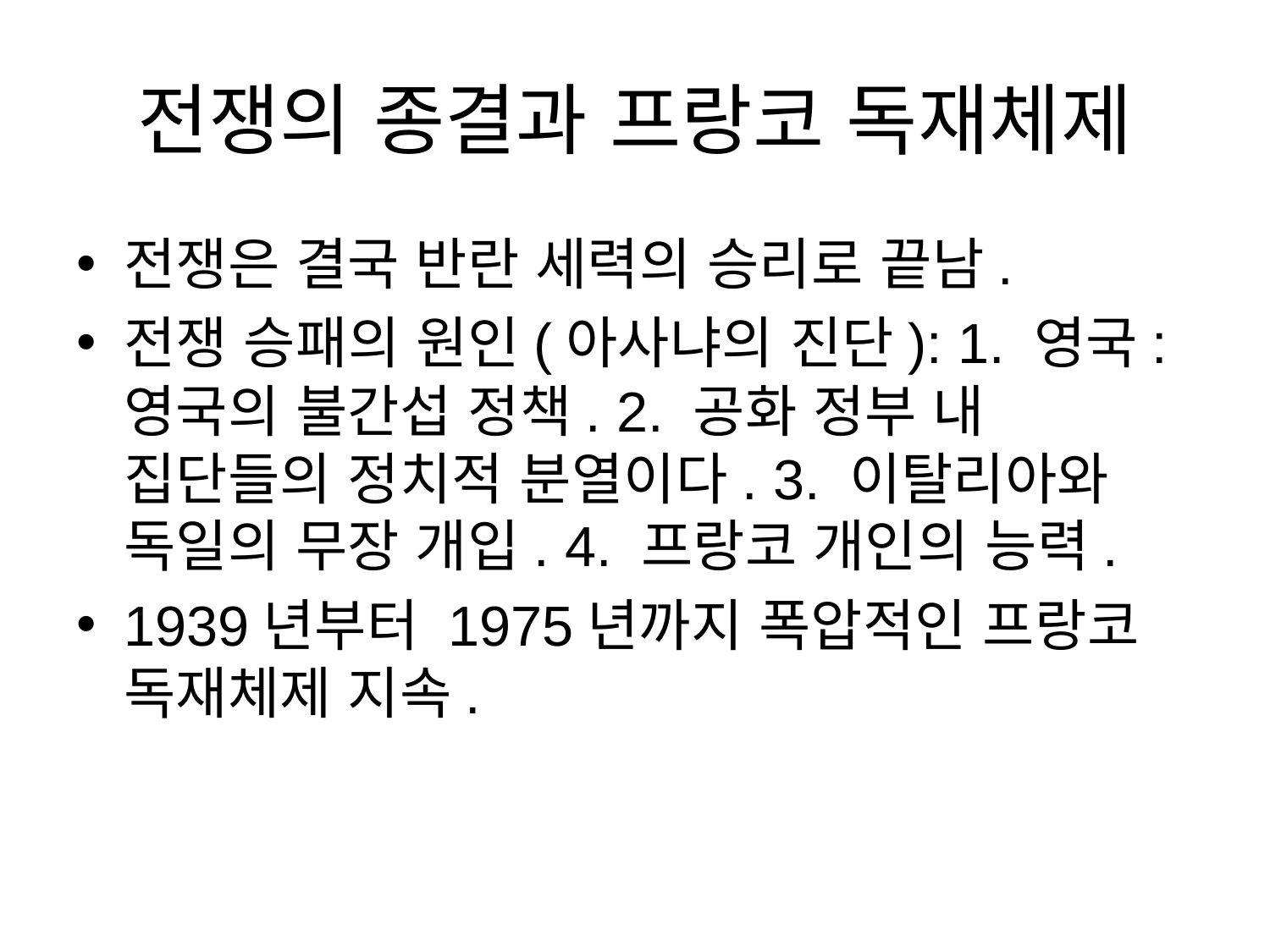

# 전쟁의 종결과 프랑코 독재체제
전쟁은 결국 반란 세력의 승리로 끝남.
전쟁 승패의 원인(아사냐의 진단): 1. 영국: 영국의 불간섭 정책. 2. 공화 정부 내 집단들의 정치적 분열이다. 3. 이탈리아와 독일의 무장 개입. 4. 프랑코 개인의 능력.
1939년부터 1975년까지 폭압적인 프랑코 독재체제 지속.